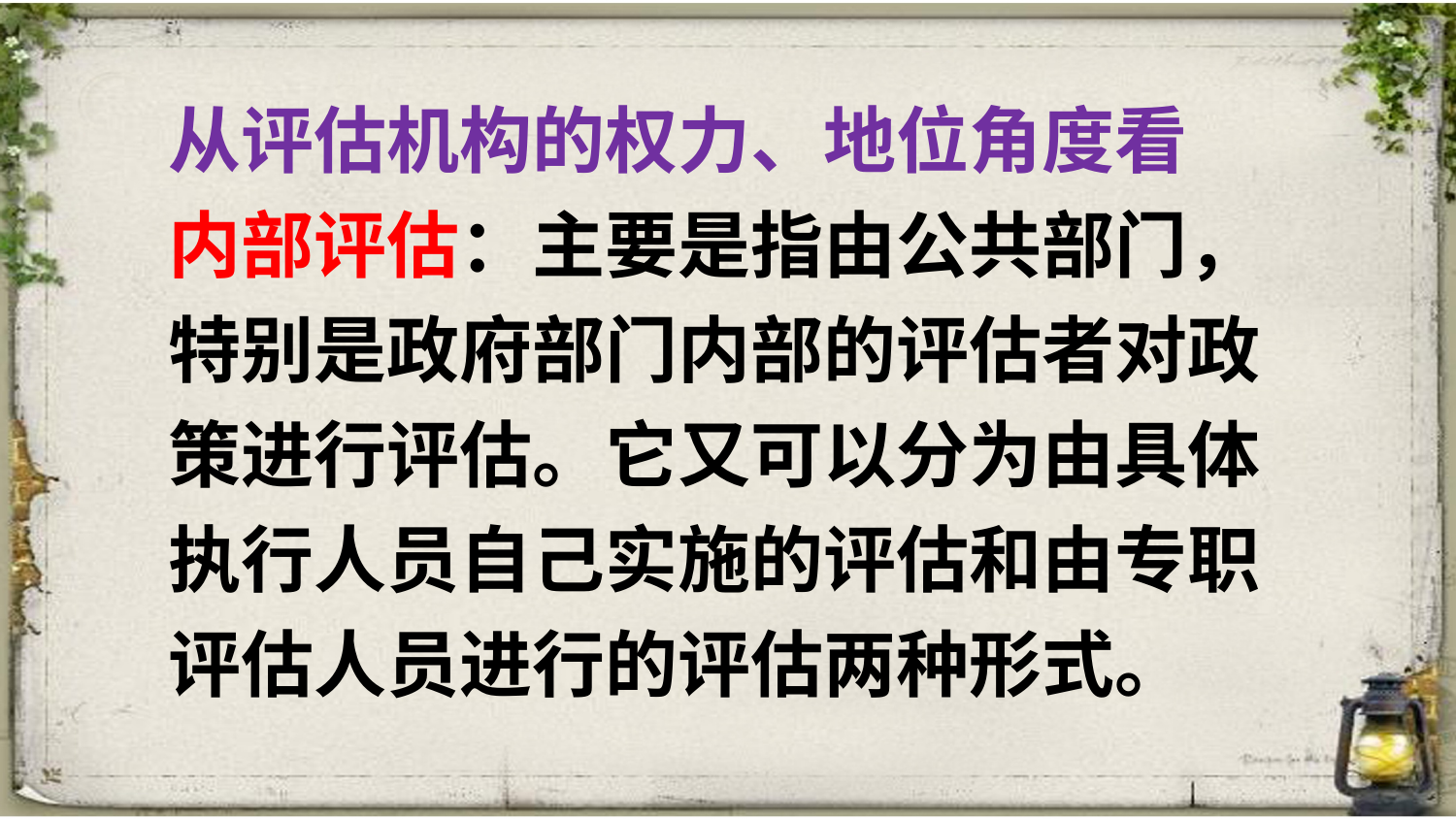

从评估机构的权力、地位角度看
内部评估：主要是指由公共部门，特别是政府部门内部的评估者对政策进行评估。它又可以分为由具体执行人员自己实施的评估和由专职评估人员进行的评估两种形式。